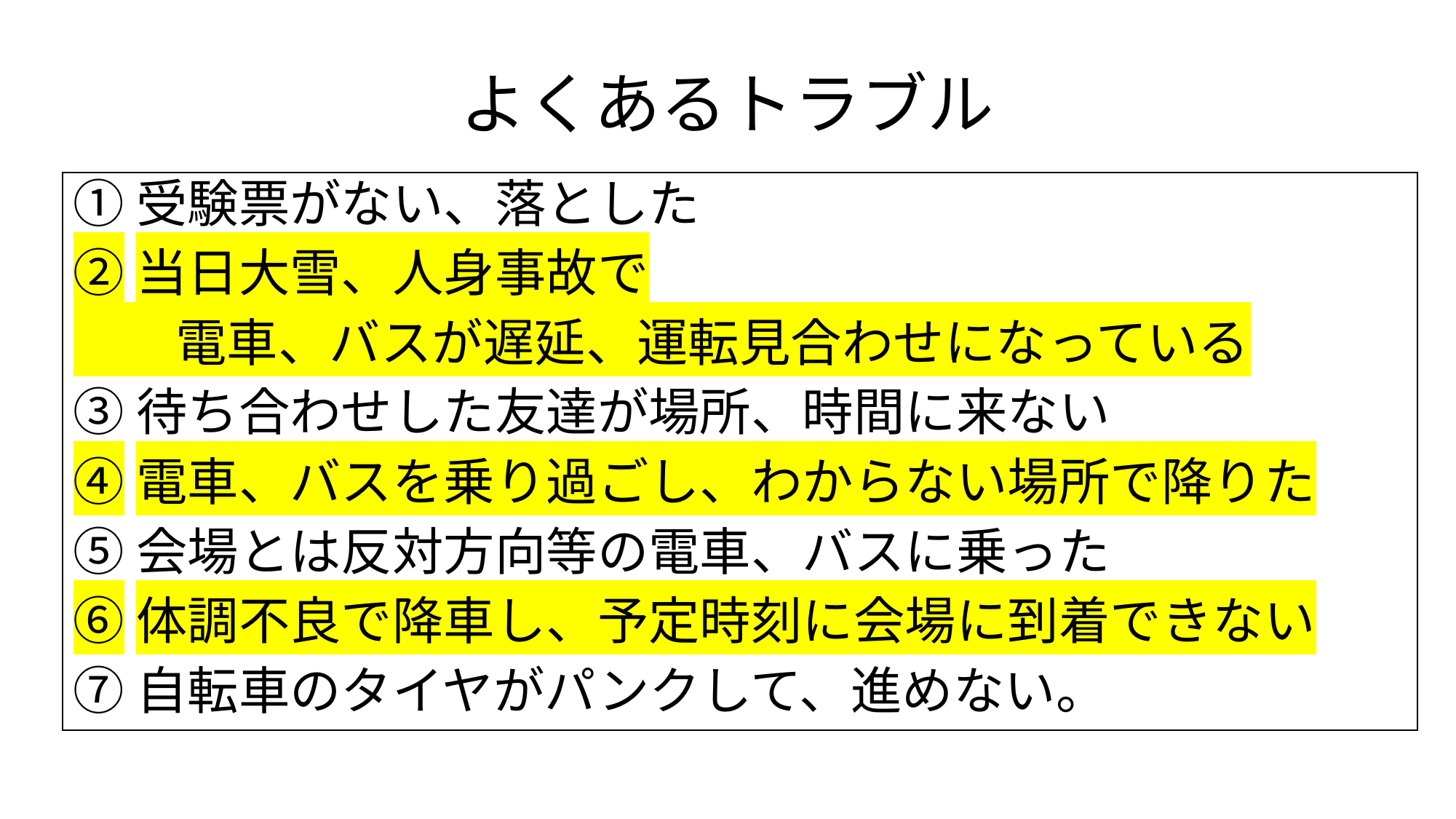

# よくあるトラブル
①受験票がない、落とした
②当日大雪、人身事故で
　　電車、バスが遅延、運転見合わせになっている
③待ち合わせした友達が場所、時間に来ない
④電車、バスを乗り過ごし、わからない場所で降りた
⑤会場とは反対方向等の電車、バスに乗った
⑥体調不良で降車し、予定時刻に会場に到着できない
⑦自転車のタイヤがパンクして、進めない。